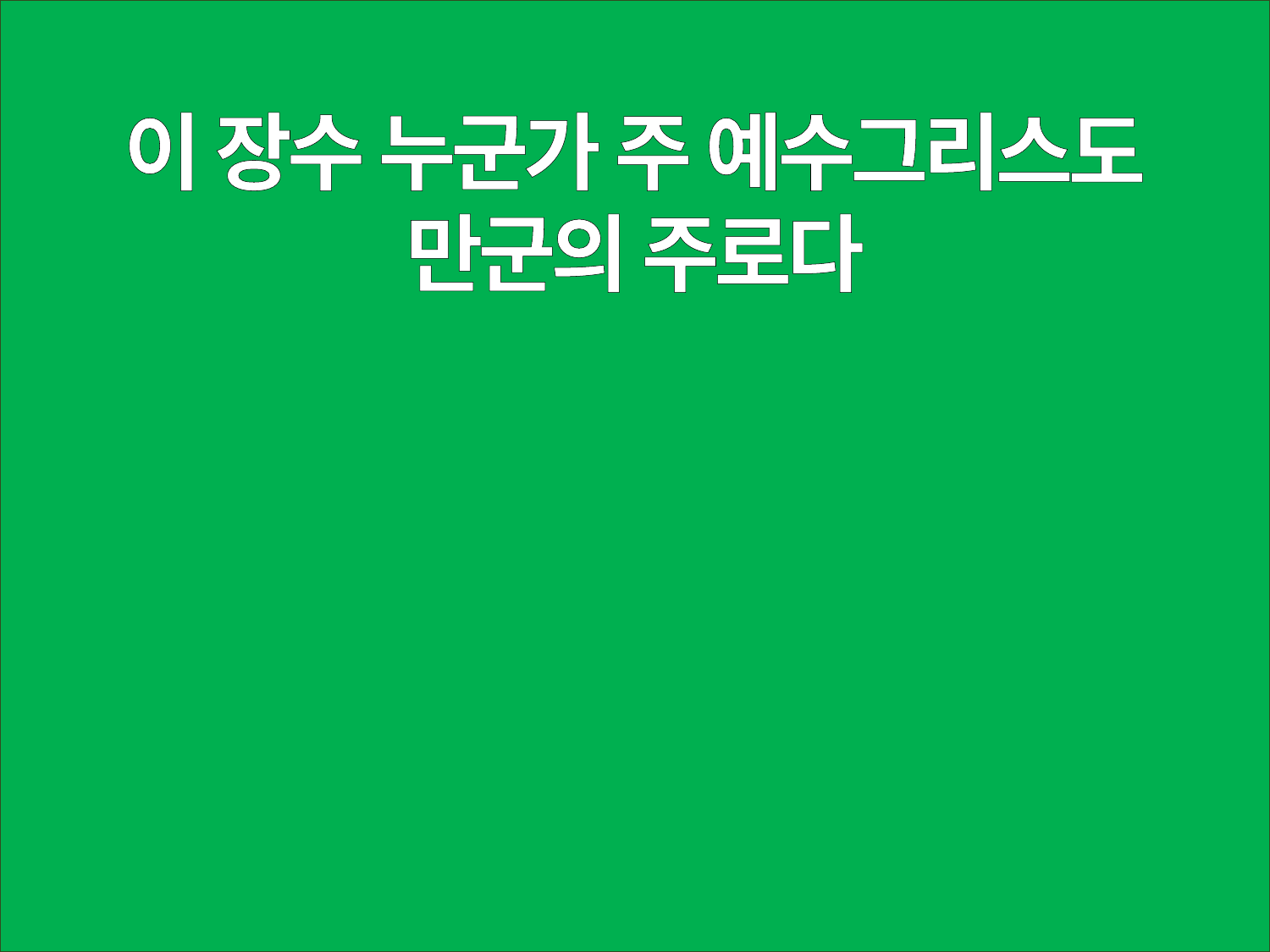

이 장수 누군가 주 예수그리스도
만군의 주로다